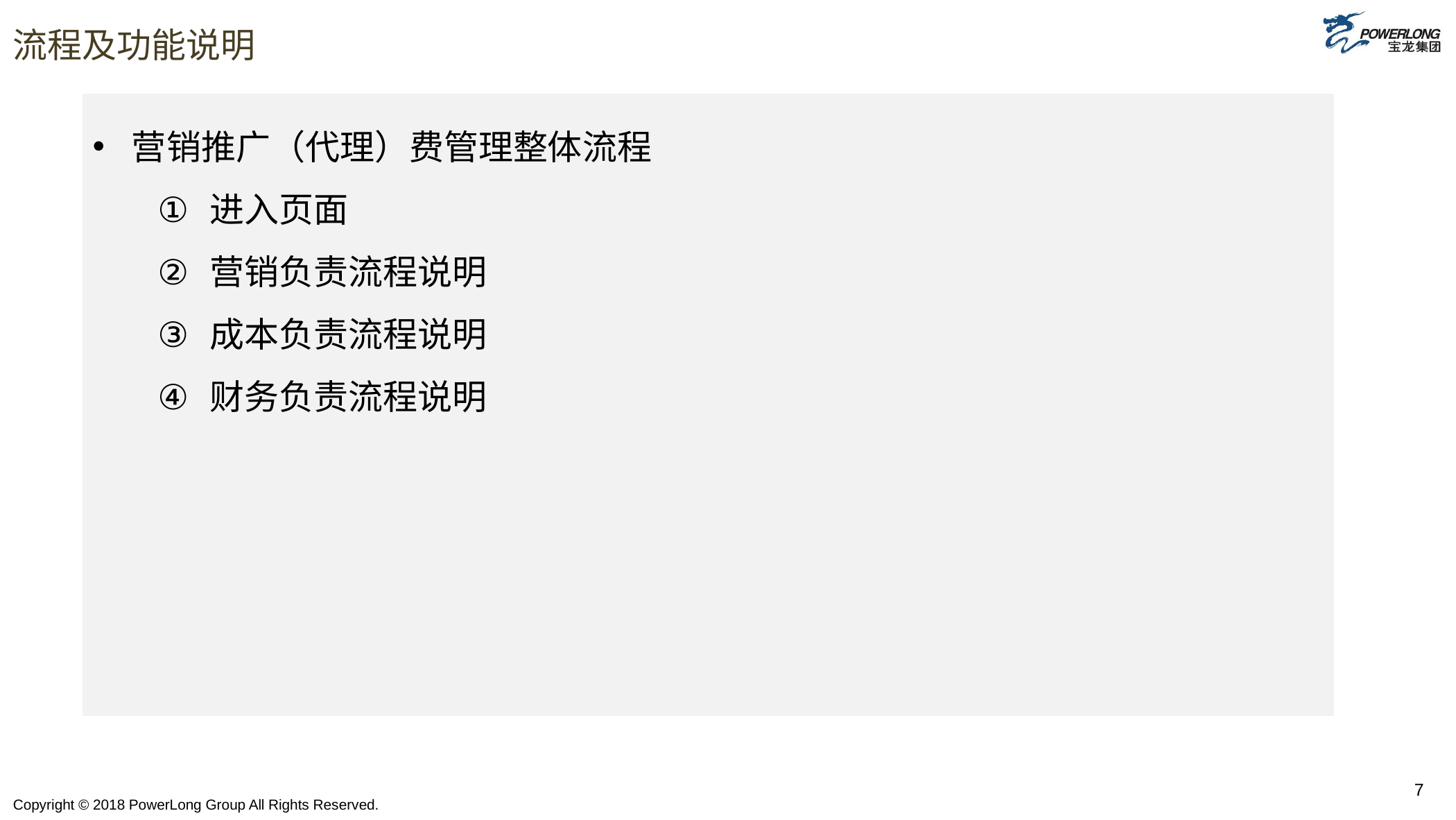

# 流程及功能说明
营销推广（代理）费管理整体流程
进入页面
营销负责流程说明
成本负责流程说明
财务负责流程说明